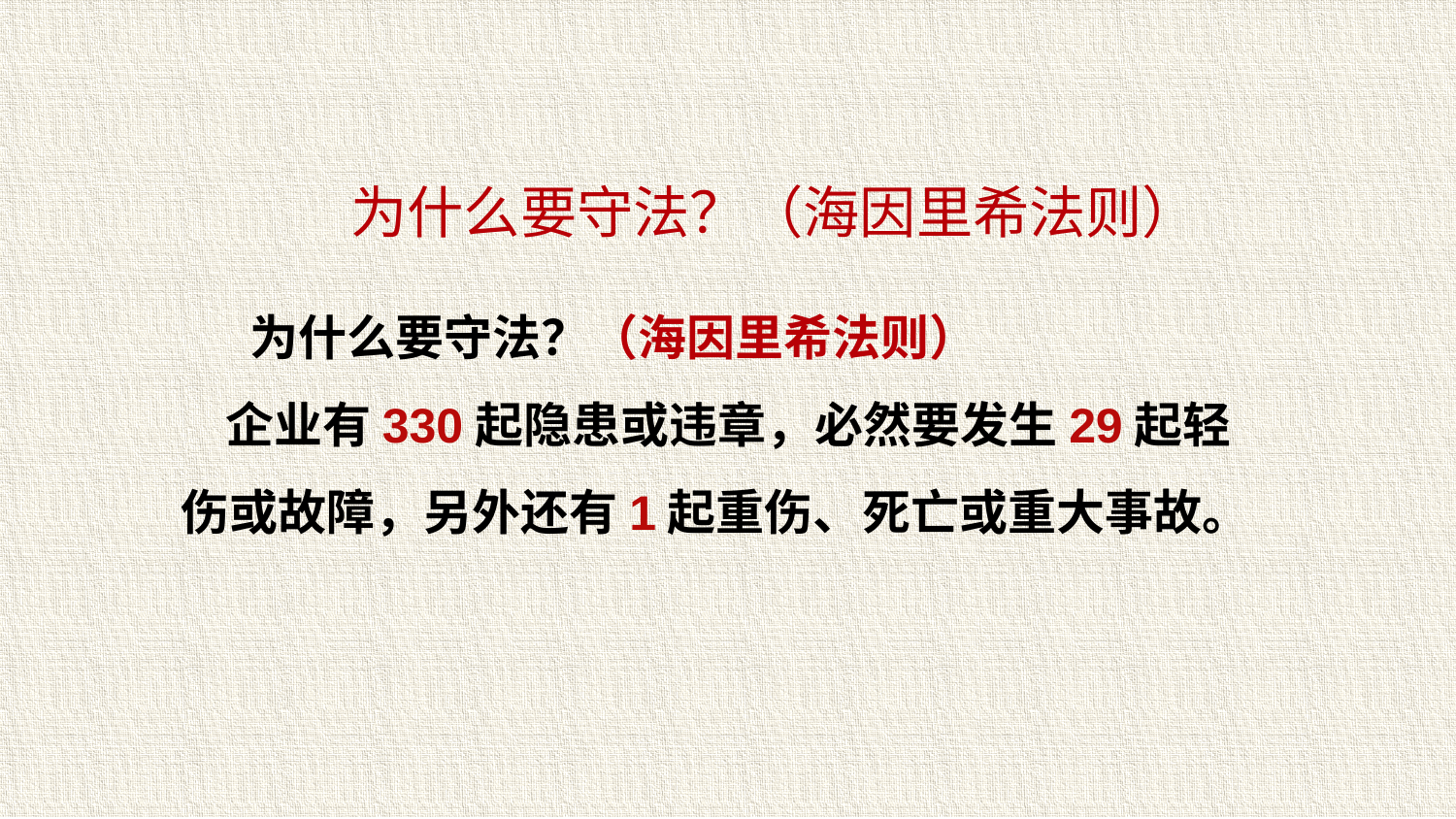

为什么要守法？（海因里希法则）
      为什么要守法？（海因里希法则）
   企业有330起隐患或违章，必然要发生29起轻伤或故障，另外还有1起重伤、死亡或重大事故。